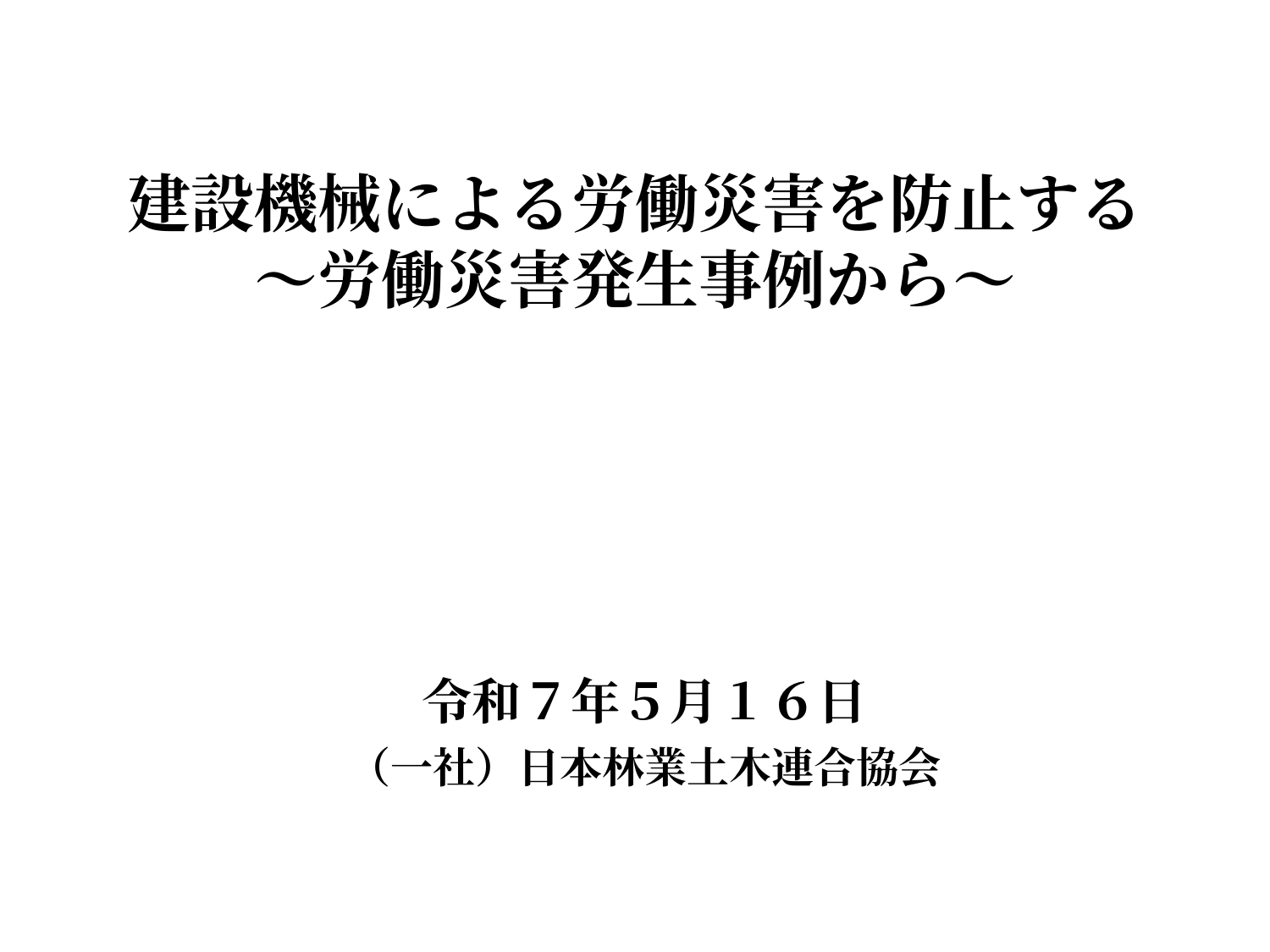

建設機械による労働災害を防止する
～労働災害発生事例から～
令和７年５月１６日
（一社）日本林業土木連合協会